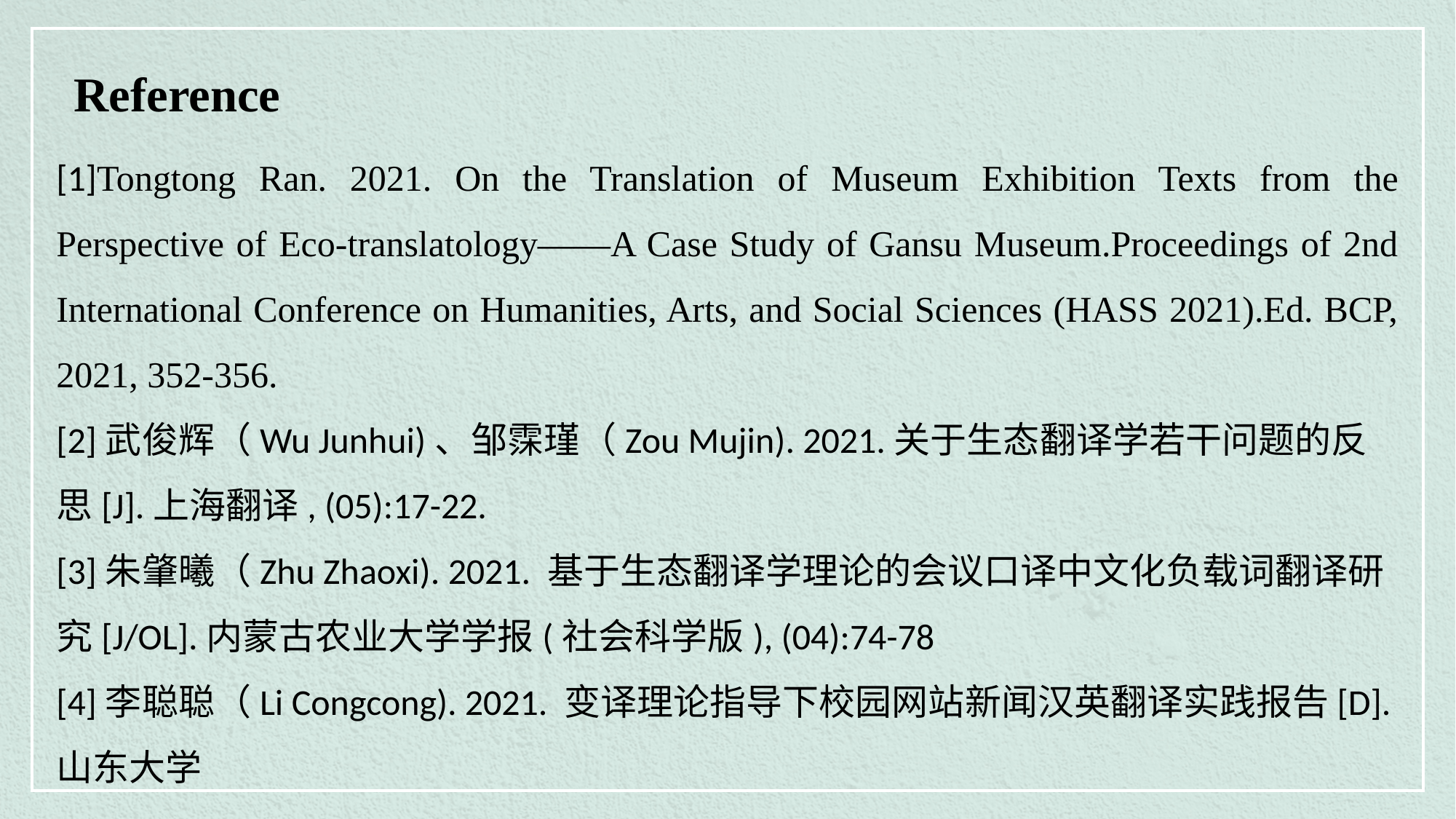

Reference
[1]Tongtong Ran. 2021. On the Translation of Museum Exhibition Texts from the Perspective of Eco-translatology——A Case Study of Gansu Museum.Proceedings of 2nd International Conference on Humanities, Arts, and Social Sciences (HASS 2021).Ed. BCP, 2021, 352-356.
[2]武俊辉（Wu Junhui)、邹霂瑾（Zou Mujin). 2021.关于生态翻译学若干问题的反思[J].上海翻译, (05):17-22.
[3]朱肇曦（Zhu Zhaoxi). 2021. 基于生态翻译学理论的会议口译中文化负载词翻译研究[J/OL].内蒙古农业大学学报(社会科学版), (04):74-78
[4]李聪聪（Li Congcong). 2021. 变译理论指导下校园网站新闻汉英翻译实践报告[D].山东大学